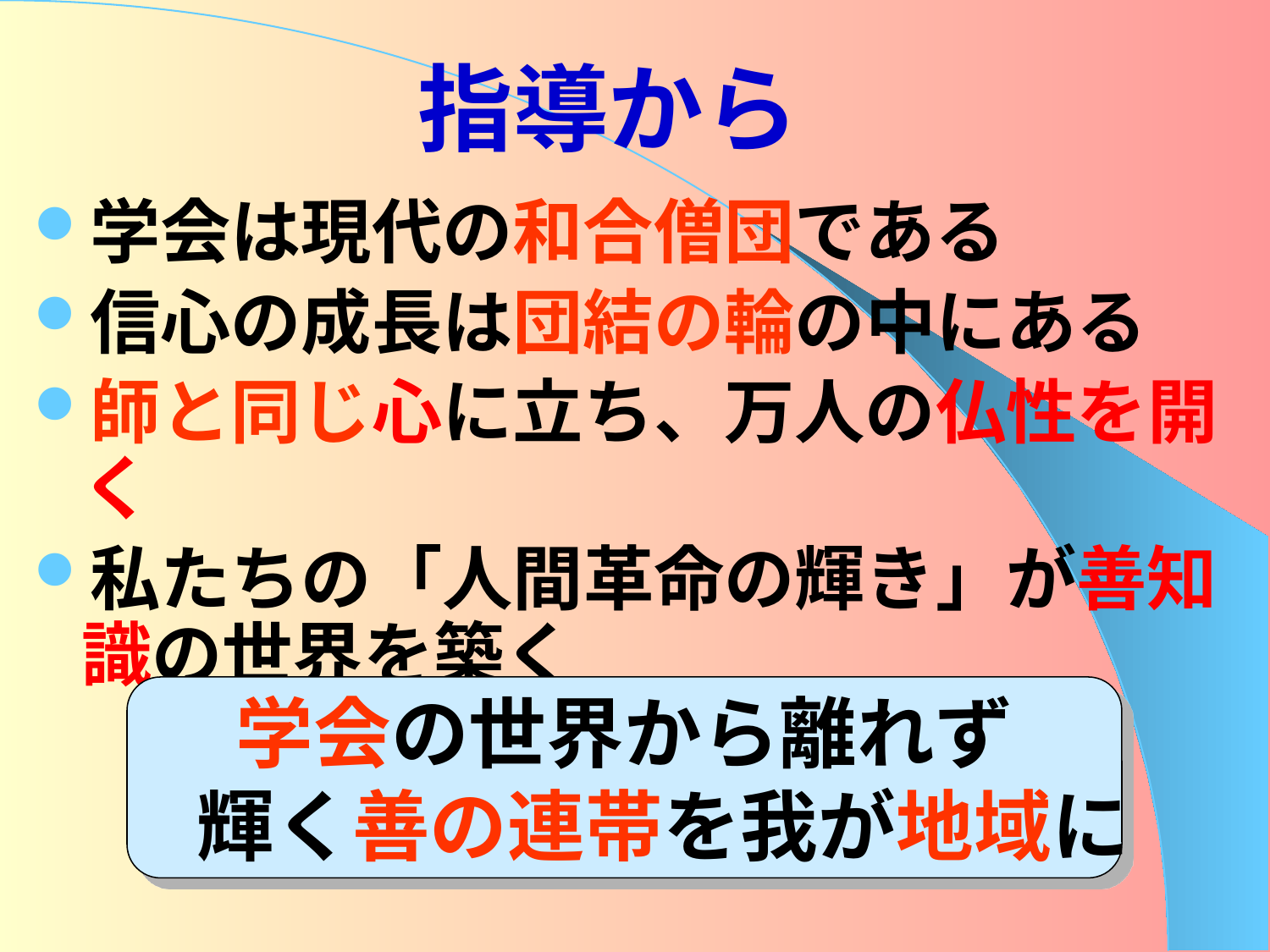

# 指導から
学会は現代の和合僧団である
信心の成長は団結の輪の中にある
師と同じ心に立ち、万人の仏性を開く
私たちの「人間革命の輝き」が善知識の世界を築く
学会の世界から離れず
　輝く善の連帯を我が地域に